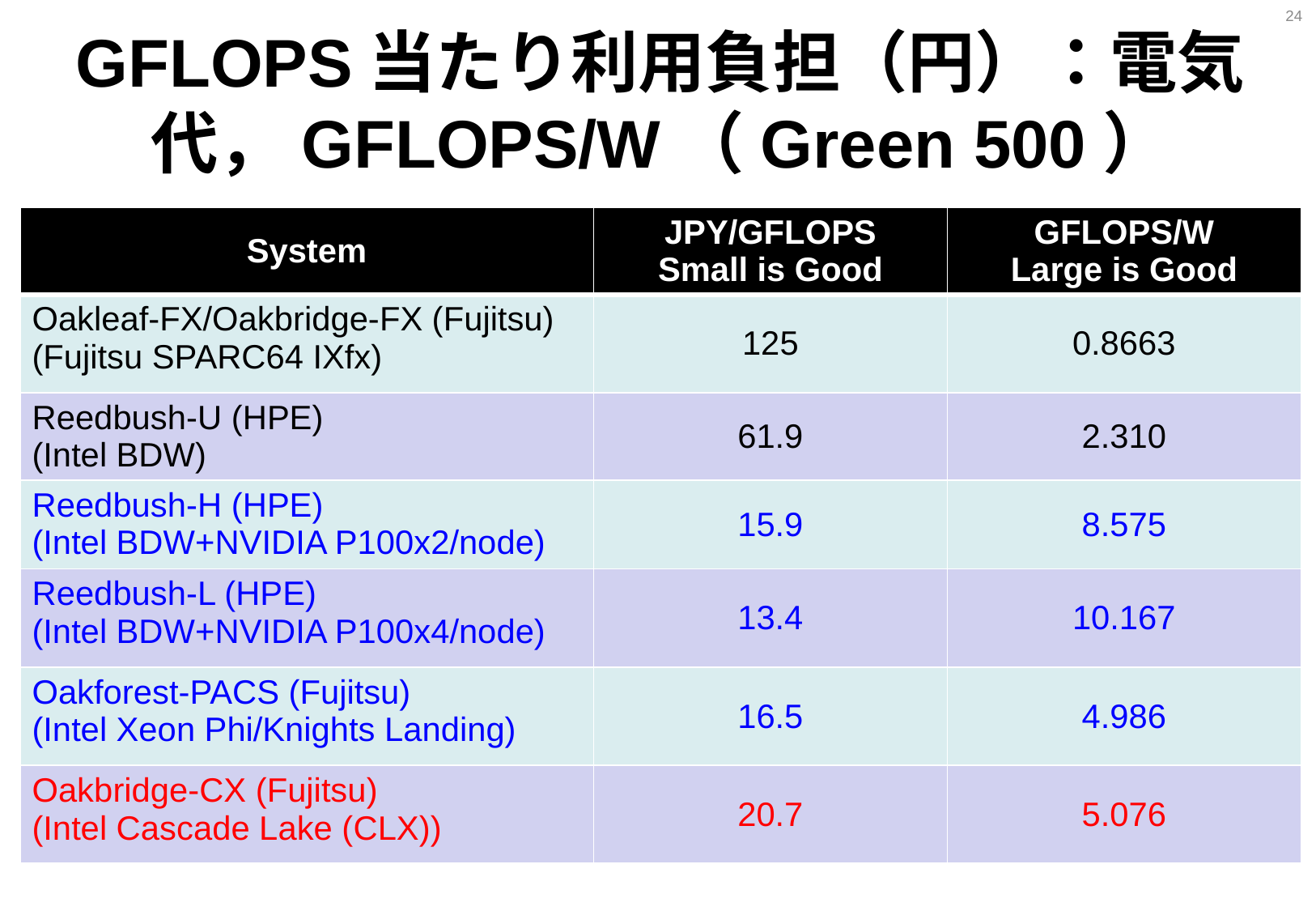

24
# GFLOPS当たり利用負担（円）：電気代，GFLOPS/W（Green 500）
| System | JPY/GFLOPS Small is Good | GFLOPS/W Large is Good |
| --- | --- | --- |
| Oakleaf-FX/Oakbridge-FX (Fujitsu) (Fujitsu SPARC64 IXfx) | 125 | 0.8663 |
| Reedbush-U (HPE) (Intel BDW) | 61.9 | 2.310 |
| Reedbush-H (HPE) (Intel BDW+NVIDIA P100x2/node) | 15.9 | 8.575 |
| Reedbush-L (HPE) (Intel BDW+NVIDIA P100x4/node) | 13.4 | 10.167 |
| Oakforest-PACS (Fujitsu) (Intel Xeon Phi/Knights Landing) | 16.5 | 4.986 |
| Oakbridge-CX (Fujitsu) (Intel Cascade Lake (CLX)) | 20.7 | 5.076 |